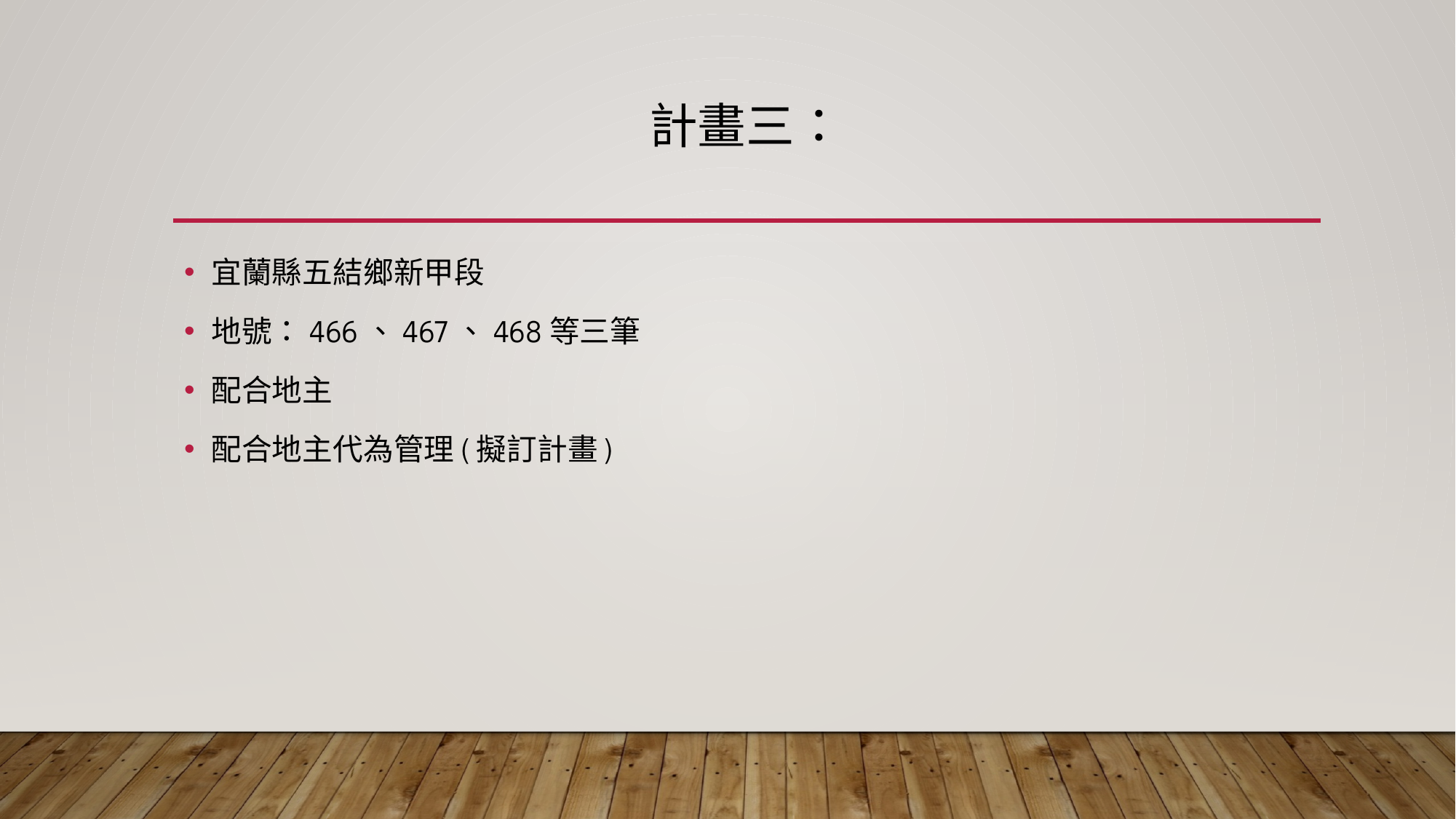

# 計畫三：
宜蘭縣五結鄉新甲段
地號：466、467、468等三筆
配合地主
配合地主代為管理(擬訂計畫)